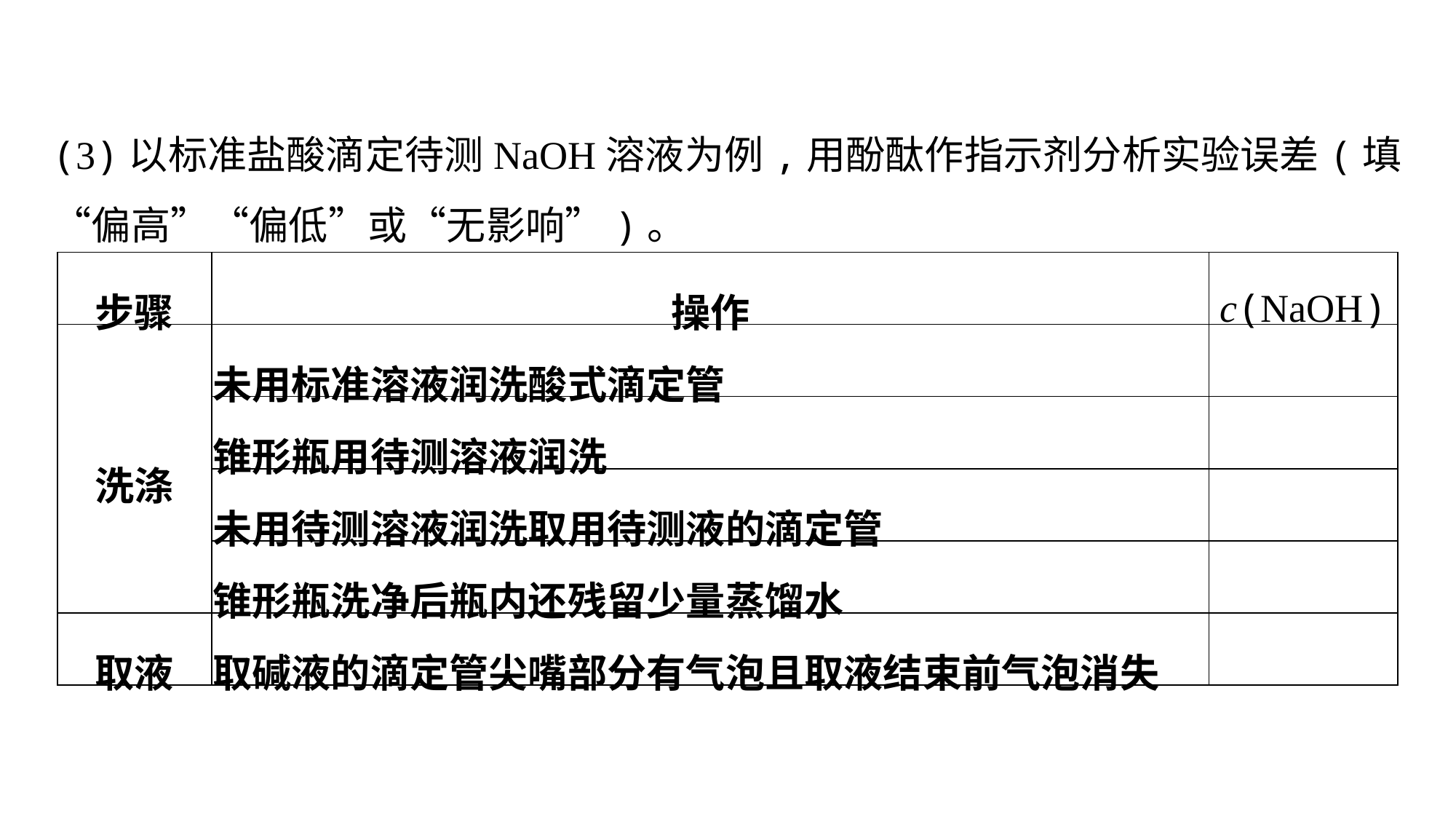

(3)以标准盐酸滴定待测NaOH溶液为例,用酚酞作指示剂分析实验误差(填“偏高”“偏低”或“无影响”)。
| 步骤 | 操作 | c(NaOH) |
| --- | --- | --- |
| 洗涤 | 未用标准溶液润洗酸式滴定管 |  |
|  | 锥形瓶用待测溶液润洗 |  |
|  | 未用待测溶液润洗取用待测液的滴定管 |  |
|  | 锥形瓶洗净后瓶内还残留少量蒸馏水 |  |
| 取液 | 取碱液的滴定管尖嘴部分有气泡且取液结束前气泡消失 |  |